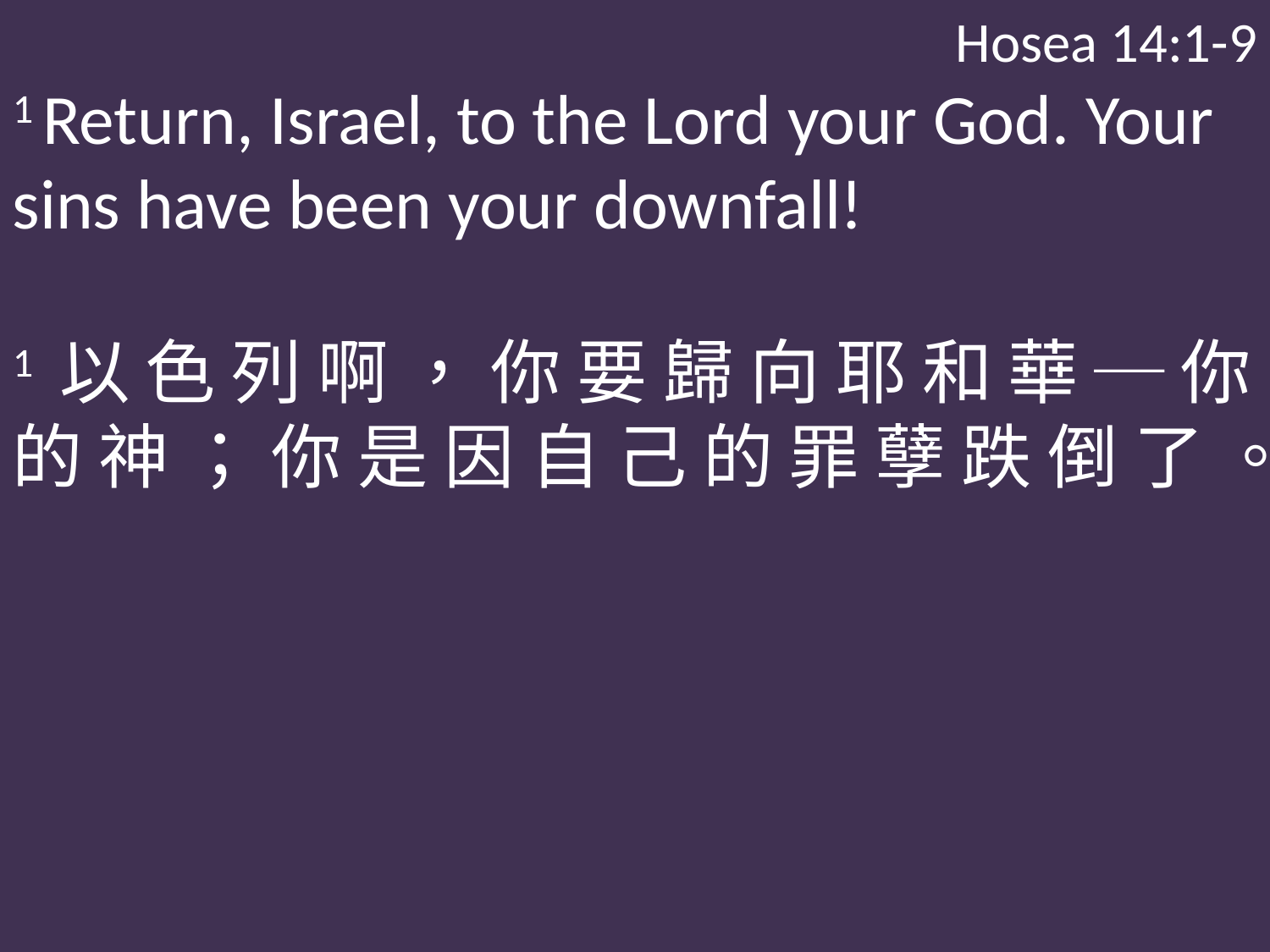

Hosea 14:1-9
1 Return, Israel, to the Lord your God. Your sins have been your downfall!

1 以 色 列 啊 ， 你 要 歸 向 耶 和 華 ─ 你 的 神 ； 你 是 因 自 己 的 罪 孽 跌 倒 了 。